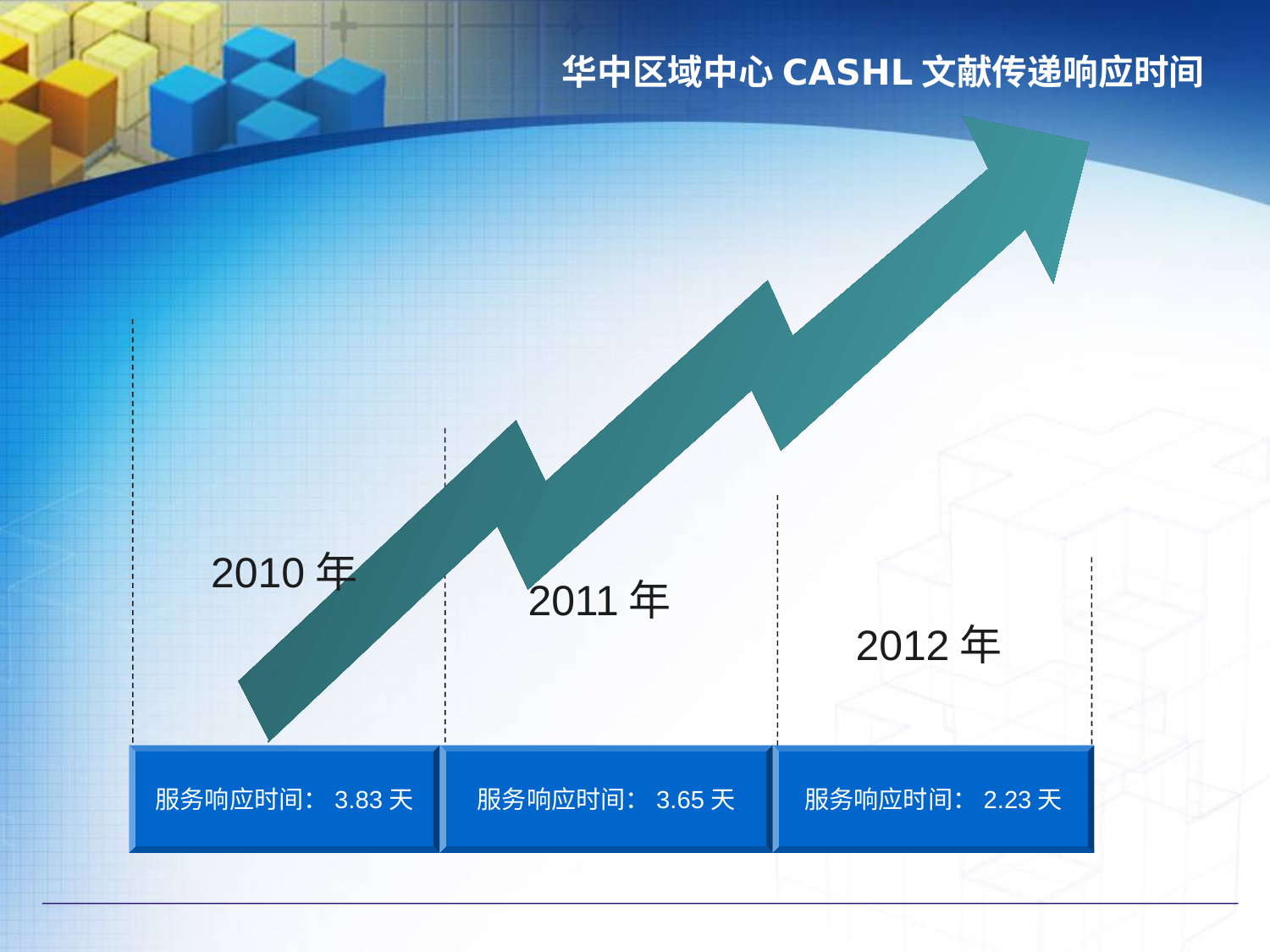

# 华中区域中心CASHL文献传递响应时间

2010年

2011年
2012年
服务响应时间：3.83天
服务响应时间：3.65天
服务响应时间：2.23天